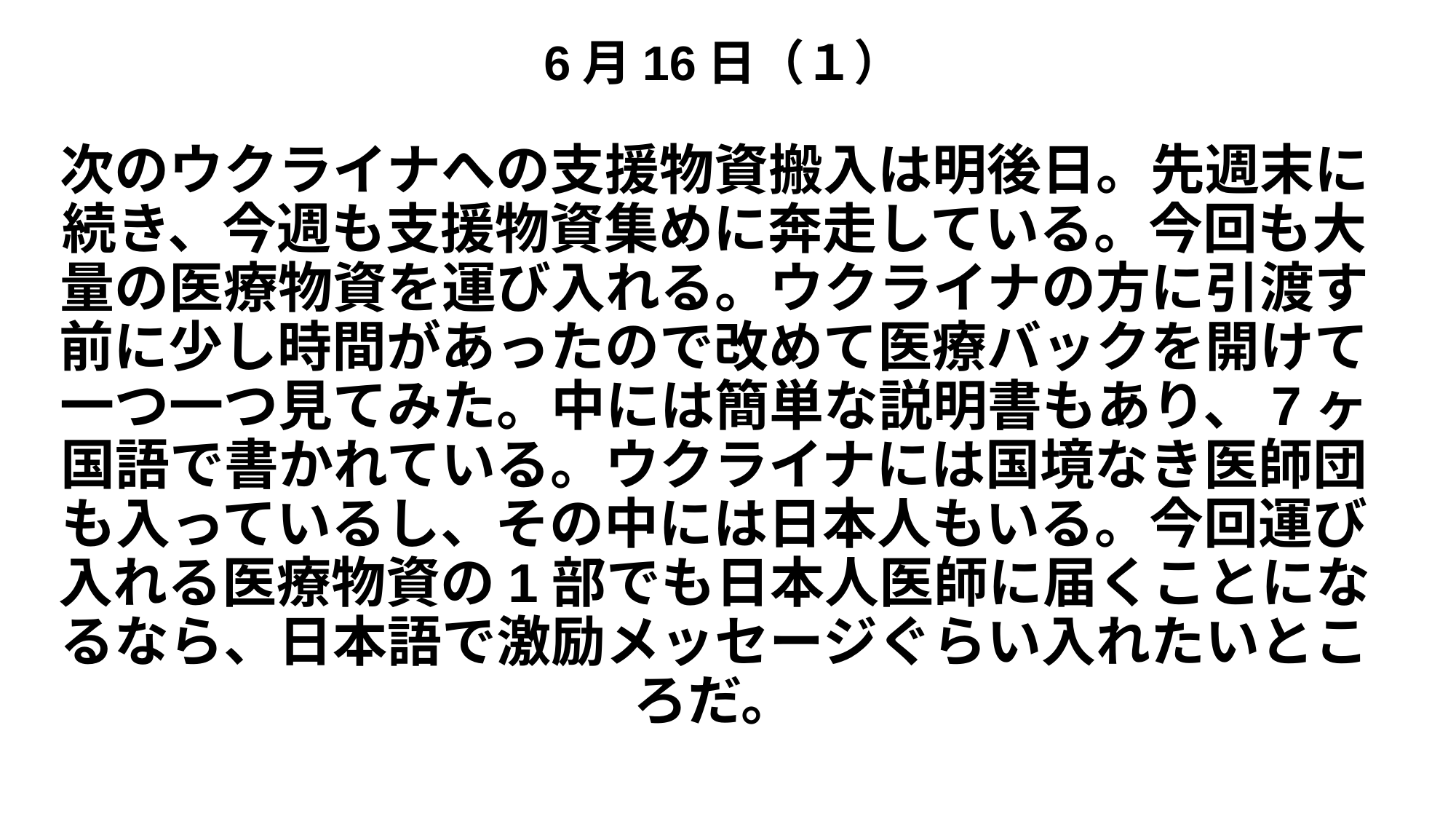

# 6月16日（１）
次のウクライナへの支援物資搬入は明後日。先週末に続き、今週も支援物資集めに奔走している。今回も大量の医療物資を運び入れる。ウクライナの方に引渡す前に少し時間があったので改めて医療バックを開けて一つ一つ見てみた。中には簡単な説明書もあり、7ヶ国語で書かれている。ウクライナには国境なき医師団も入っているし、その中には日本人もいる。今回運び入れる医療物資の1部でも日本人医師に届くことになるなら、日本語で激励メッセージぐらい入れたいところだ。